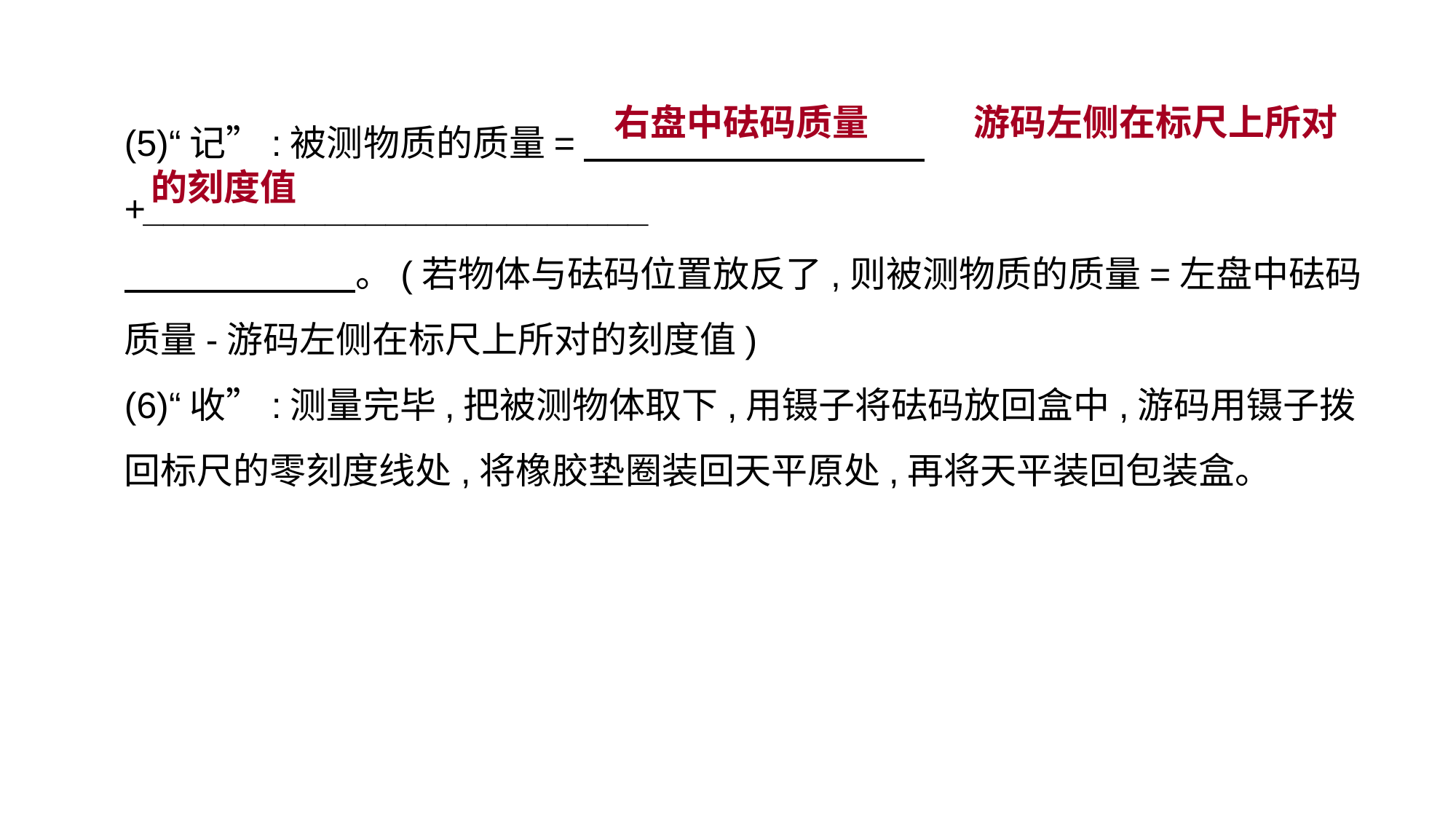

(5)“记”:被测物质的质量=　　　      　　　　　+_________________________
　　　　      　。(若物体与砝码位置放反了,则被测物质的质量=左盘中砝码质量-游码左侧在标尺上所对的刻度值)
(6)“收”:测量完毕,把被测物体取下,用镊子将砝码放回盒中,游码用镊子拨回标尺的零刻度线处,将橡胶垫圈装回天平原处,再将天平装回包装盒。
右盘中砝码质量
游码左侧在标尺上所对
的刻度值